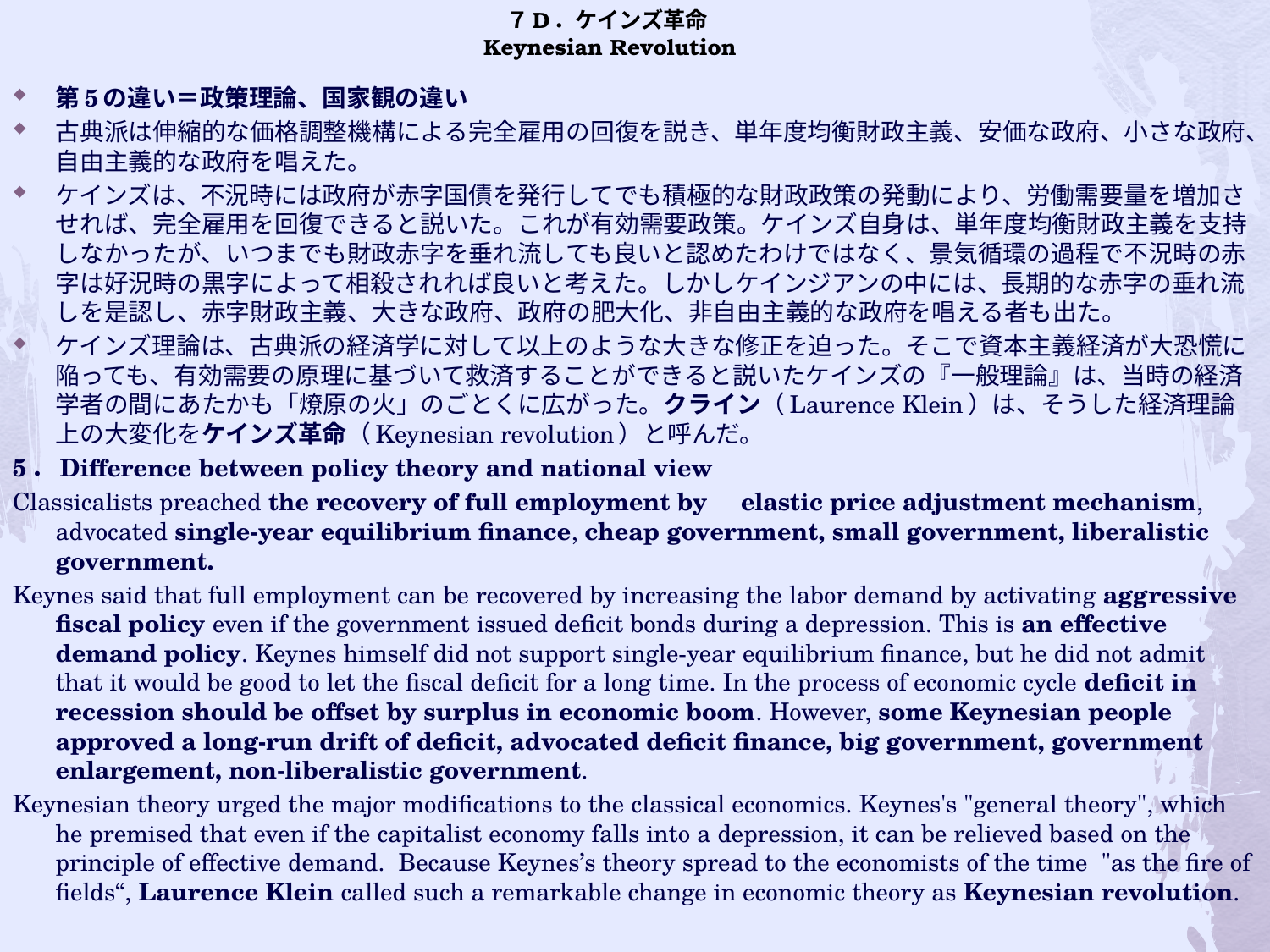

# ７D．ケインズ革命 Keynesian Revolution
第5の違い＝政策理論、国家観の違い
古典派は伸縮的な価格調整機構による完全雇用の回復を説き、単年度均衡財政主義、安価な政府、小さな政府、自由主義的な政府を唱えた。
ケインズは、不況時には政府が赤字国債を発行してでも積極的な財政政策の発動により、労働需要量を増加させれば、完全雇用を回復できると説いた。これが有効需要政策。ケインズ自身は、単年度均衡財政主義を支持しなかったが、いつまでも財政赤字を垂れ流しても良いと認めたわけではなく、景気循環の過程で不況時の赤字は好況時の黒字によって相殺されれば良いと考えた。しかしケインジアンの中には、長期的な赤字の垂れ流しを是認し、赤字財政主義、大きな政府、政府の肥大化、非自由主義的な政府を唱える者も出た。
ケインズ理論は、古典派の経済学に対して以上のような大きな修正を迫った。そこで資本主義経済が大恐慌に陥っても、有効需要の原理に基づいて救済することができると説いたケインズの『一般理論』は、当時の経済学者の間にあたかも「燎原の火」のごとくに広がった。クライン（Laurence Klein）は、そうした経済理論上の大変化をケインズ革命（Keynesian revolution）と呼んだ。
5．Difference between policy theory and national view
Classicalists preached the recovery of full employment by　elastic price adjustment mechanism, advocated single-year equilibrium finance, cheap government, small government, liberalistic government.
Keynes said that full employment can be recovered by increasing the labor demand by activating aggressive fiscal policy even if the government issued deficit bonds during a depression. This is an effective demand policy. Keynes himself did not support single-year equilibrium finance, but he did not admit that it would be good to let the fiscal deficit for a long time. In the process of economic cycle deficit in recession should be offset by surplus in economic boom. However, some Keynesian people approved a long-run drift of deficit, advocated deficit finance, big government, government enlargement, non-liberalistic government.
Keynesian theory urged the major modifications to the classical economics. Keynes's "general theory", which he premised that even if the capitalist economy falls into a depression, it can be relieved based on the principle of effective demand.  Because Keynes’s theory spread to the economists of the time  "as the fire of fields“, Laurence Klein called such a remarkable change in economic theory as Keynesian revolution.